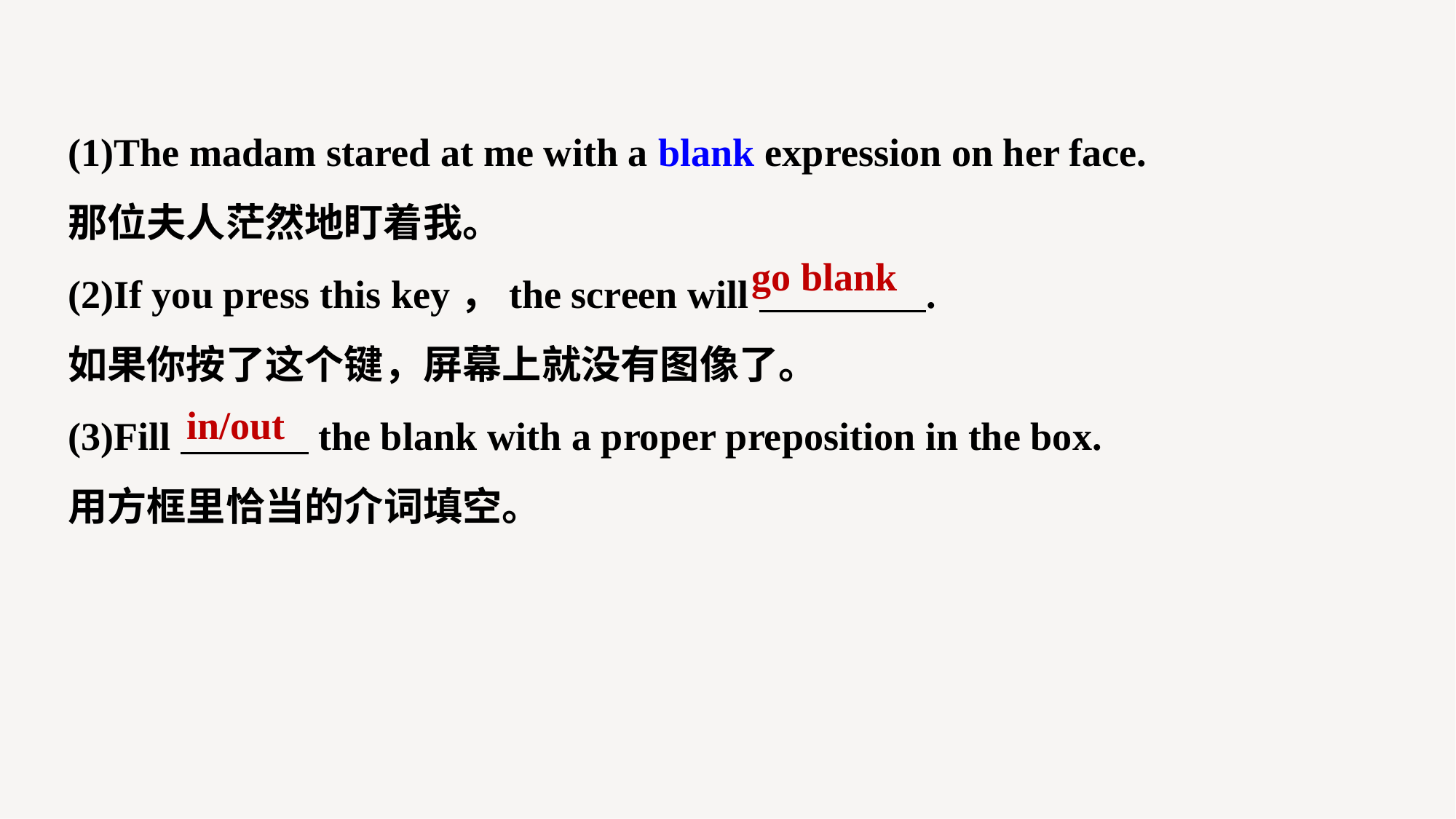

(1)The madam stared at me with a blank expression on her face.
那位夫人茫然地盯着我。
(2)If you press this key，the screen will                  .
如果你按了这个键，屏幕上就没有图像了。
(3)Fill               the blank with a proper preposition in the box.
用方框里恰当的介词填空。
go blank
in/out